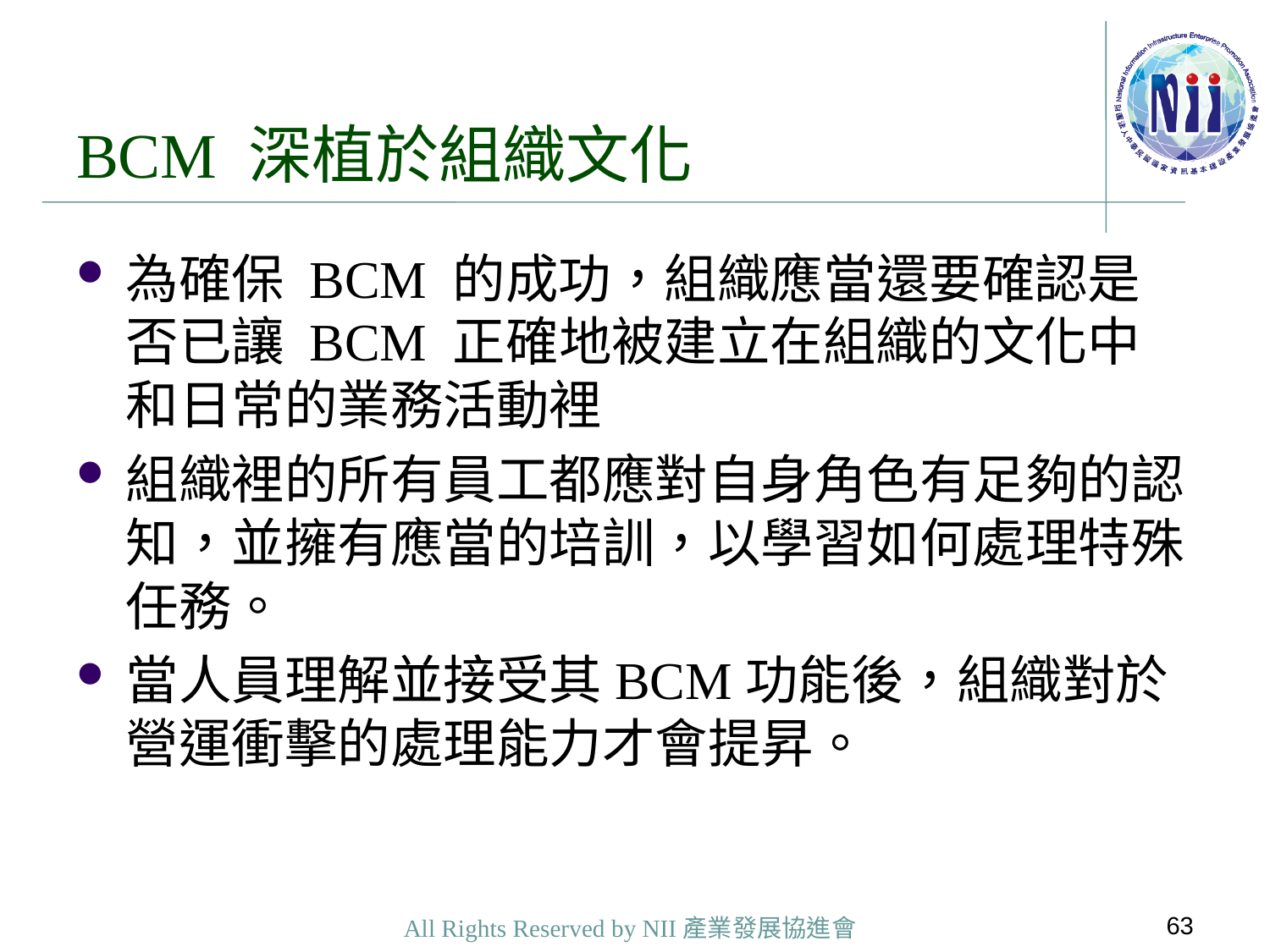

# BCM 深植於組織文化
為確保 BCM 的成功，組織應當還要確認是否已讓 BCM 正確地被建立在組織的文化中和日常的業務活動裡
組織裡的所有員工都應對自身角色有足夠的認知，並擁有應當的培訓，以學習如何處理特殊任務。
當人員理解並接受其BCM功能後，組織對於營運衝擊的處理能力才會提昇。
63
All Rights Reserved by NII產業發展協進會